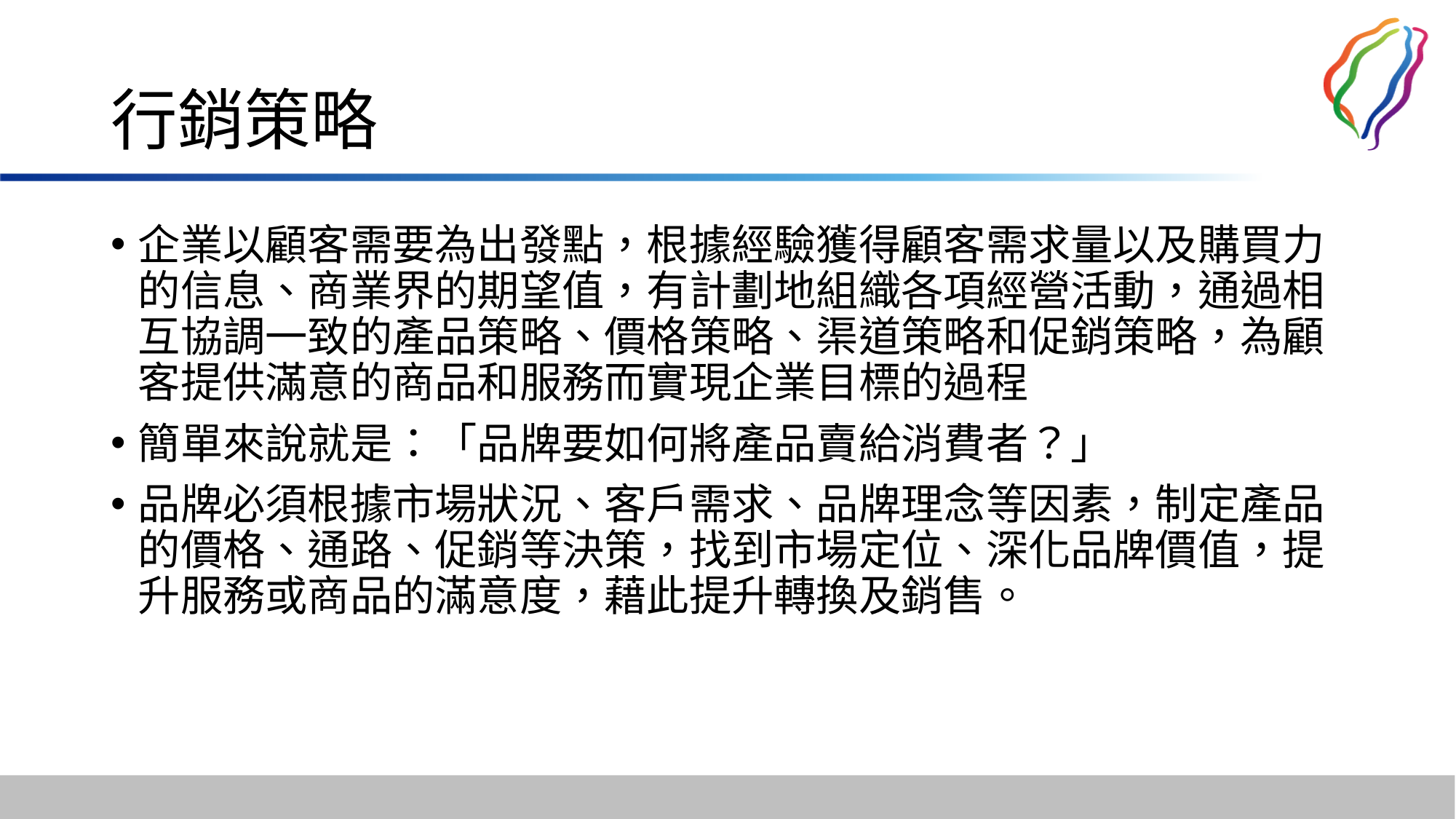

# 行銷策略
企業以顧客需要為出發點，根據經驗獲得顧客需求量以及購買力的信息、商業界的期望值，有計劃地組織各項經營活動，通過相互協調一致的產品策略、價格策略、渠道策略和促銷策略，為顧客提供滿意的商品和服務而實現企業目標的過程
簡單來說就是：「品牌要如何將產品賣給消費者？」
品牌必須根據市場狀況、客戶需求、品牌理念等因素，制定產品的價格、通路、促銷等決策，找到市場定位、深化品牌價值，提升服務或商品的滿意度，藉此提升轉換及銷售。